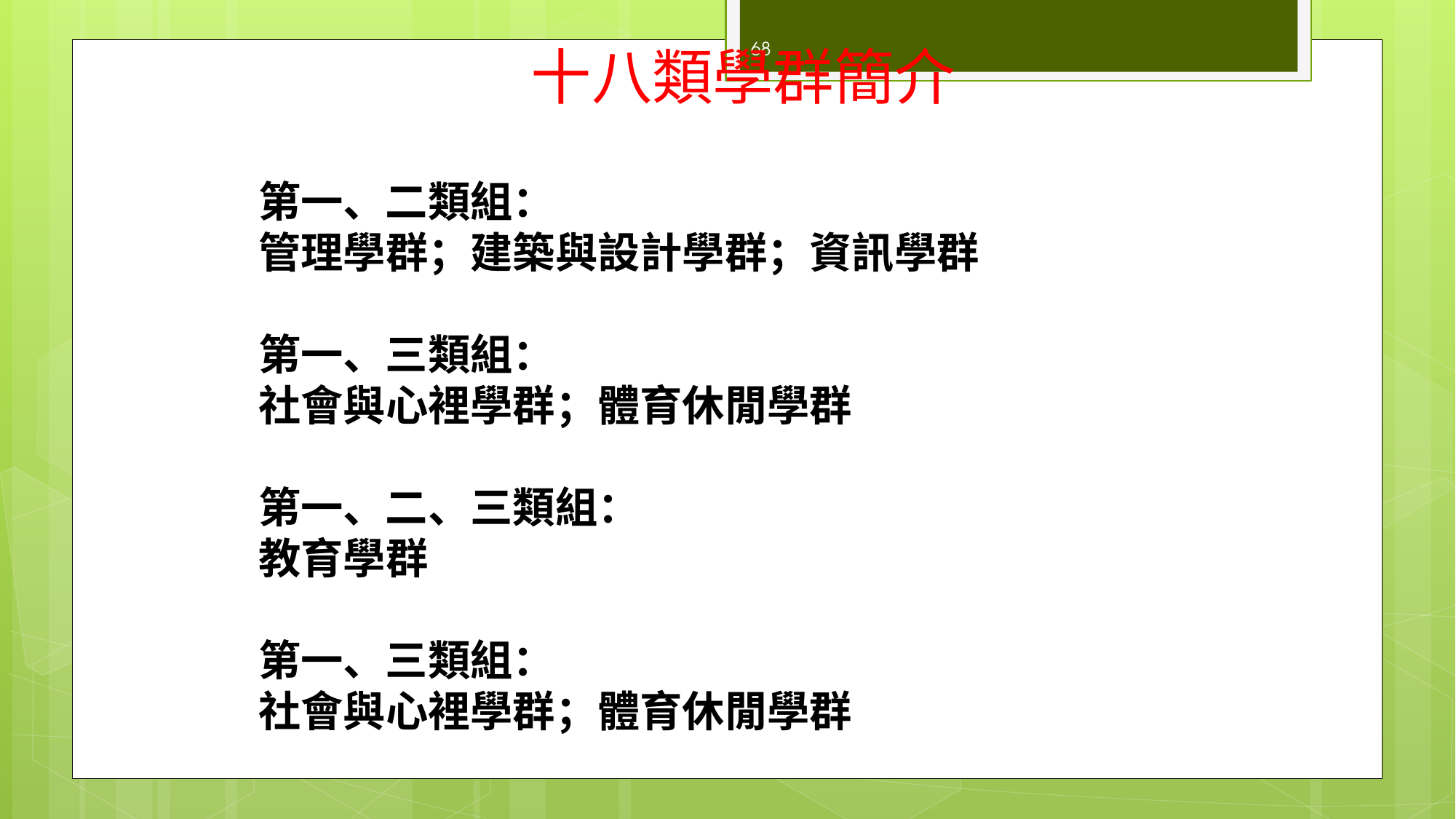

十八類學群簡介
68

第一、二類組：
管理學群；建築與設計學群；資訊學群

第一、三類組：
社會與心裡學群；體育休閒學群

第一、二、三類組：
教育學群

第一、三類組：
社會與心裡學群；體育休閒學群